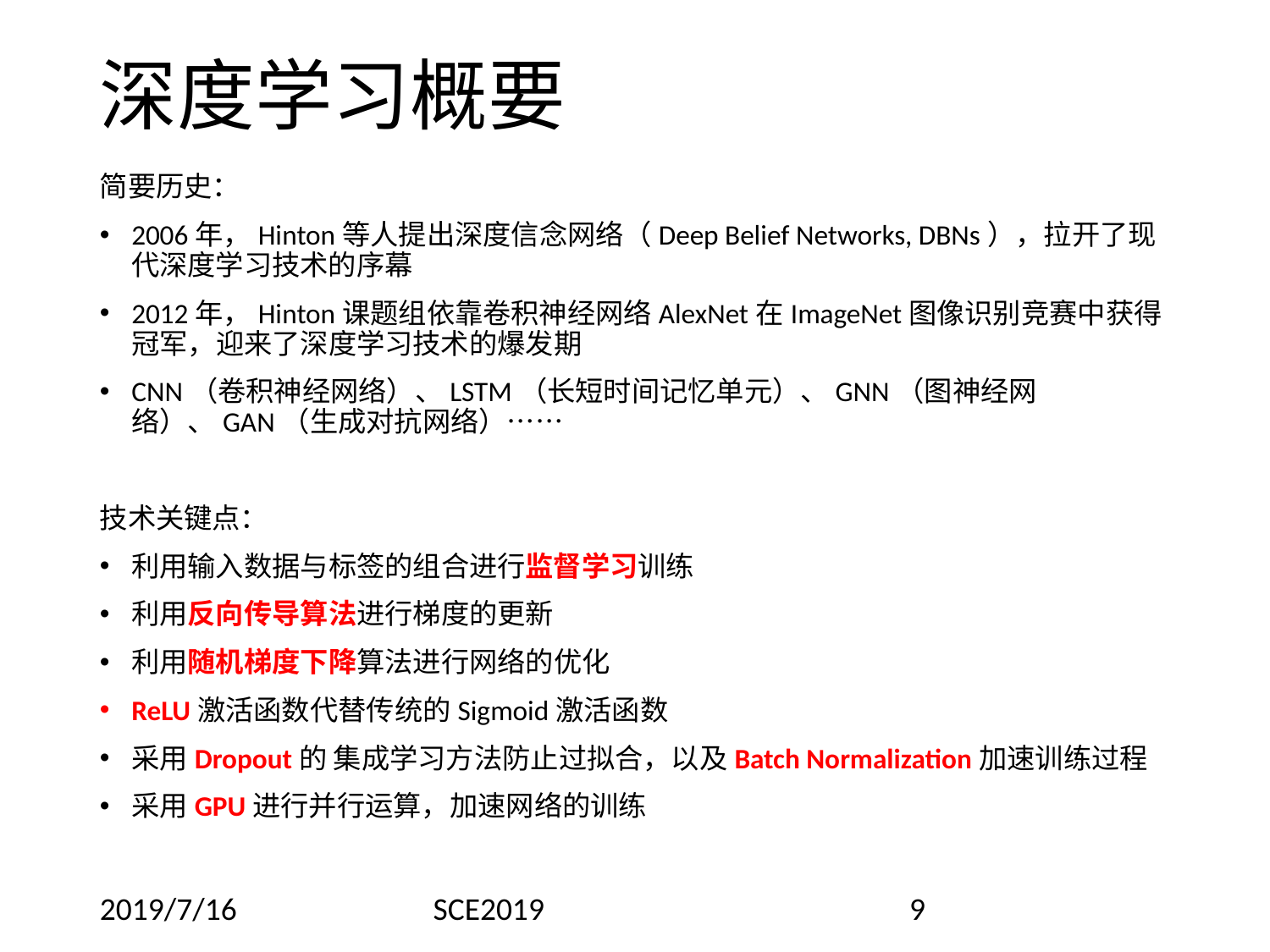

# 深度学习概要
简要历史：
2006年，Hinton等人提出深度信念网络（Deep Belief Networks, DBNs），拉开了现代深度学习技术的序幕
2012年，Hinton课题组依靠卷积神经网络AlexNet在ImageNet图像识别竞赛中获得冠军，迎来了深度学习技术的爆发期
CNN（卷积神经网络）、LSTM（长短时间记忆单元）、GNN（图神经网络）、GAN（生成对抗网络）……

技术关键点：
利用输入数据与标签的组合进行监督学习训练
利用反向传导算法进行梯度的更新
利用随机梯度下降算法进行网络的优化
ReLU激活函数代替传统的Sigmoid激活函数
采用Dropout的 集成学习方法防止过拟合，以及Batch Normalization加速训练过程
采用GPU进行并行运算，加速网络的训练

2019/7/16
SCE2019
9